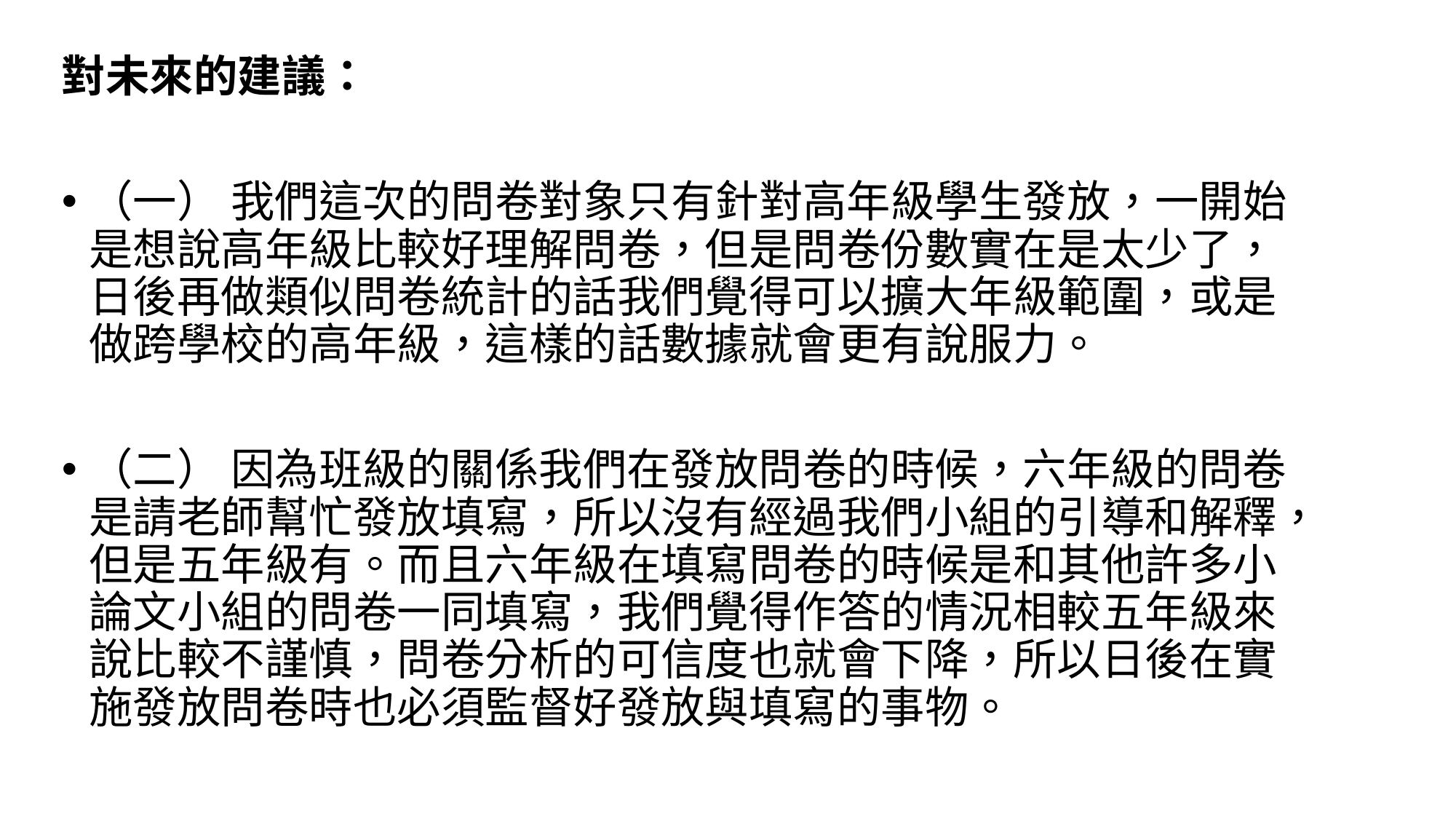

對未來的建議：

（一） 我們這次的問卷對象只有針對高年級學生發放，一開始是想說高年級比較好理解問卷，但是問卷份數實在是太少了，日後再做類似問卷統計的話我們覺得可以擴大年級範圍，或是做跨學校的高年級，這樣的話數據就會更有說服力。

（二） 因為班級的關係我們在發放問卷的時候，六年級的問卷是請老師幫忙發放填寫，所以沒有經過我們小組的引導和解釋，但是五年級有。而且六年級在填寫問卷的時候是和其他許多小論文小組的問卷一同填寫，我們覺得作答的情況相較五年級來說比較不謹慎，問卷分析的可信度也就會下降，所以日後在實施發放問卷時也必須監督好發放與填寫的事物。